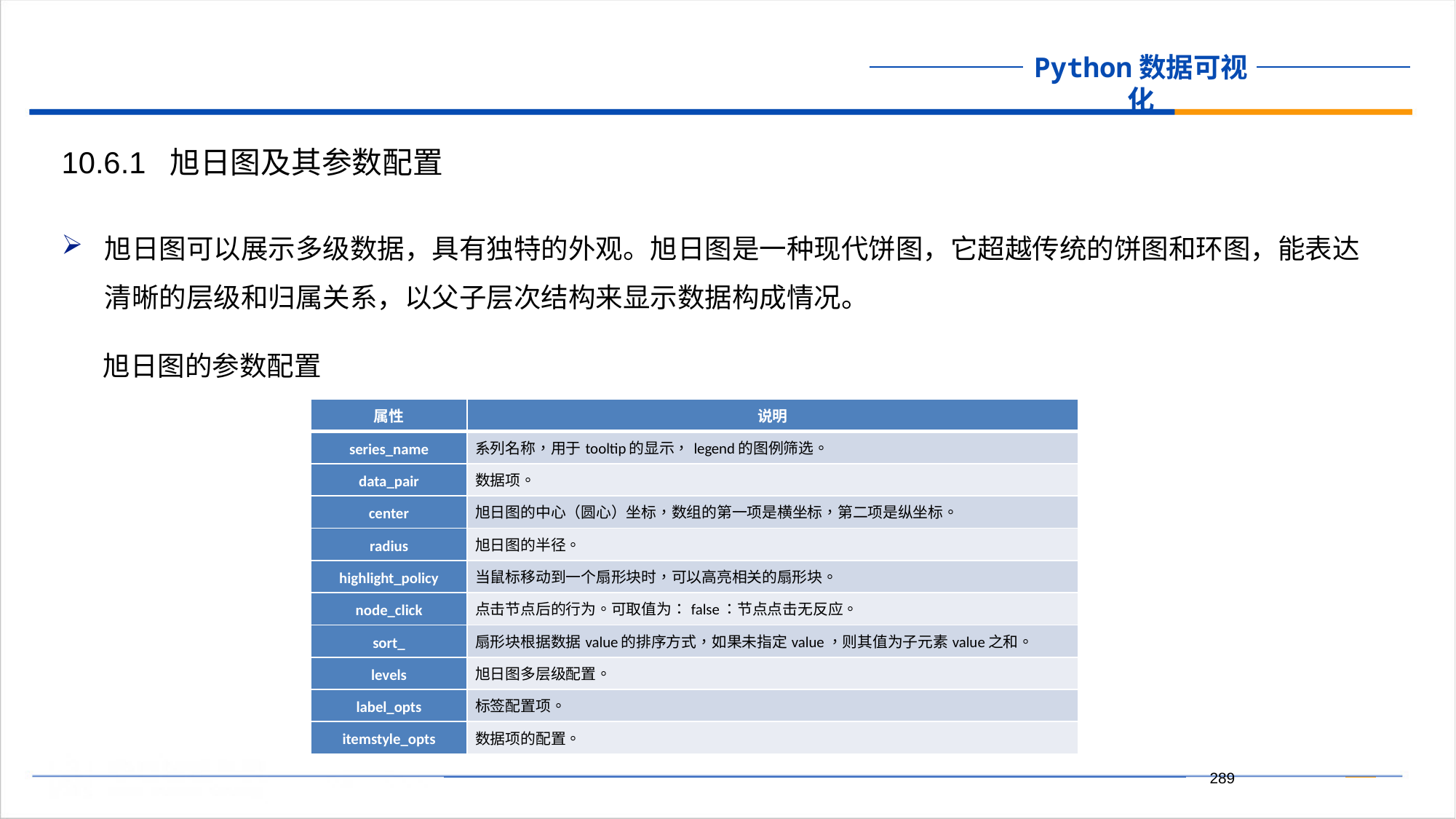

10.6.1  旭日图及其参数配置
旭日图可以展示多级数据，具有独特的外观。旭日图是一种现代饼图，它超越传统的饼图和环图，能表达清晰的层级和归属关系，以父子层次结构来显示数据构成情况。
旭日图的参数配置
| 属性 | 说明 |
| --- | --- |
| series\_name | 系列名称，用于tooltip的显示，legend的图例筛选。 |
| data\_pair | 数据项。 |
| center | 旭日图的中心（圆心）坐标，数组的第一项是横坐标，第二项是纵坐标。 |
| radius | 旭日图的半径。 |
| highlight\_policy | 当鼠标移动到一个扇形块时，可以高亮相关的扇形块。 |
| node\_click | 点击节点后的行为。可取值为：false：节点点击无反应。 |
| sort\_ | 扇形块根据数据value的排序方式，如果未指定value，则其值为子元素value之和。 |
| levels | 旭日图多层级配置。 |
| label\_opts | 标签配置项。 |
| itemstyle\_opts | 数据项的配置。 |